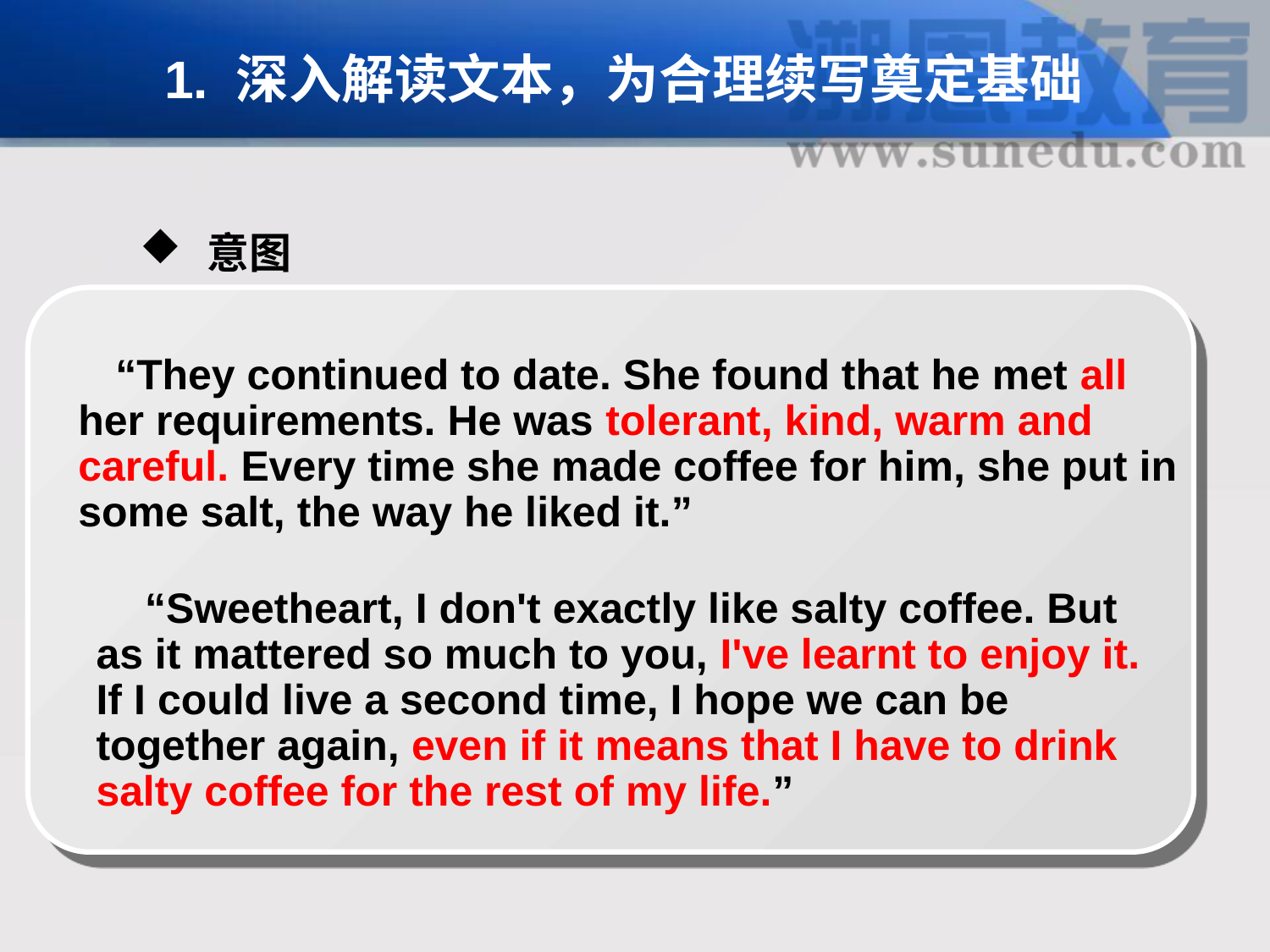

1. 深入解读文本，为合理续写奠定基础
 意图

“They continued to date. She found that he met all her requirements. He was tolerant, kind, warm and careful. Every time she made coffee for him, she put in some salt, the way he liked it.”

 “Sweetheart, I don't exactly like salty coffee. But as it mattered so much to you, I've learnt to enjoy it. If I could live a second time, I hope we can be together again, even if it means that I have to drink salty coffee for the rest of my life.”